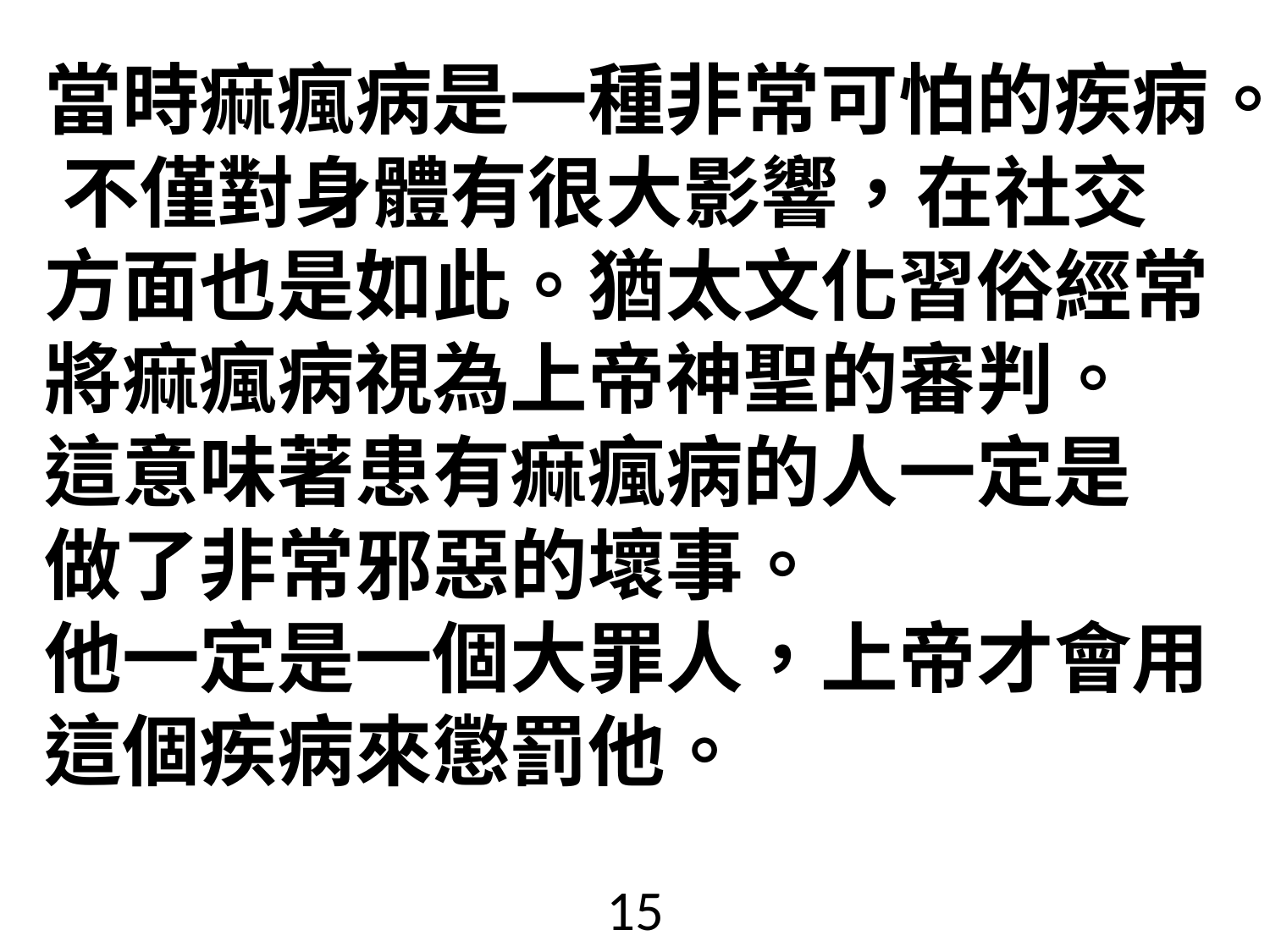

# 當時痲瘋病是一種非常可怕的疾病。 不僅對身體有很大影響，在社交 方面也是如此。猶太文化習俗經常將痲瘋病視為上帝神聖的審判。 這意味著患有痲瘋病的人一定是 做了非常邪惡的壞事。 他一定是一個大罪人，上帝才會用這個疾病來懲罰他。
15